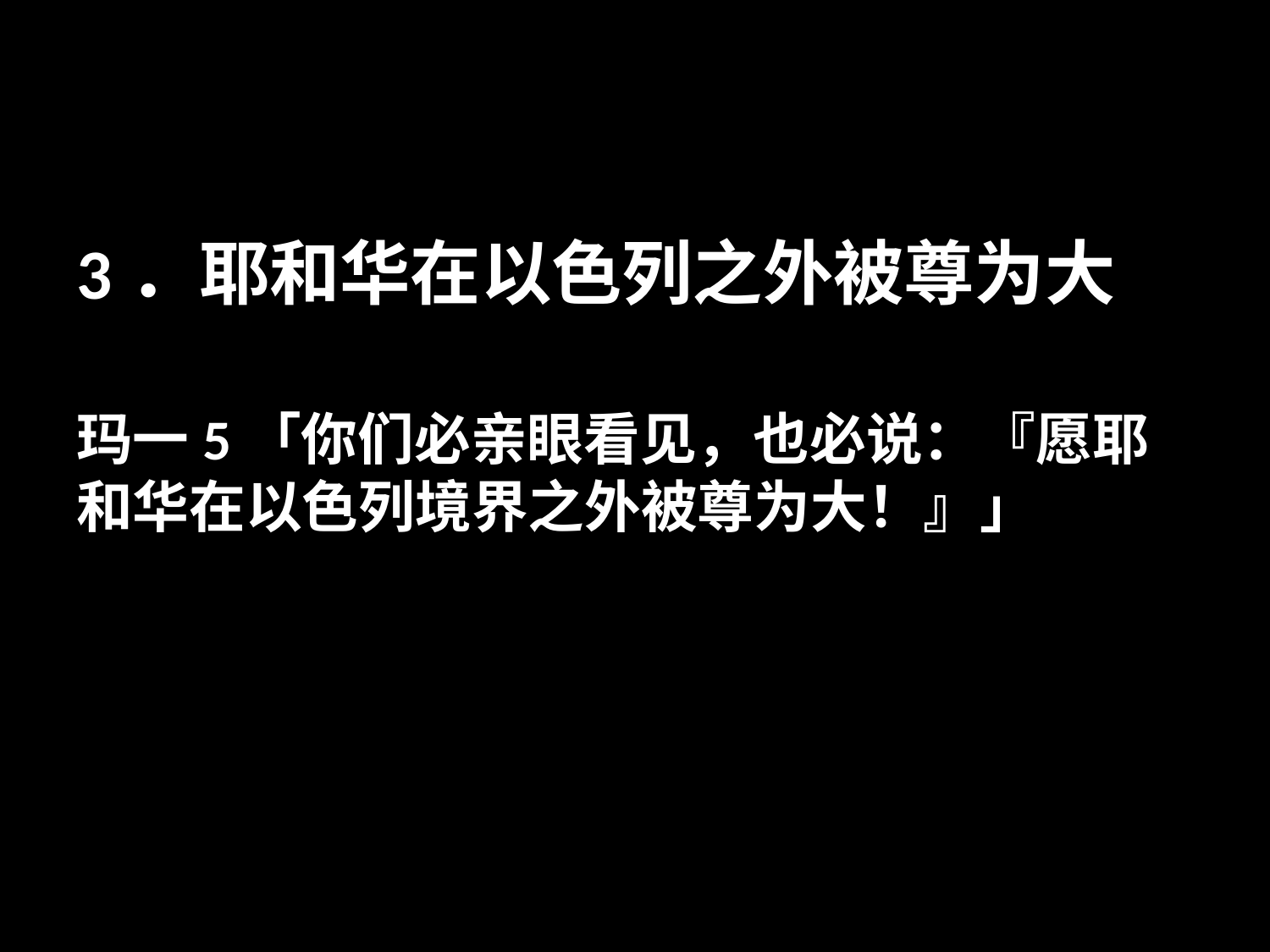

#
3．耶和华在以色列之外被尊为大

玛一5「你们必亲眼看见，也必说：『愿耶和华在以色列境界之外被尊为大！』」